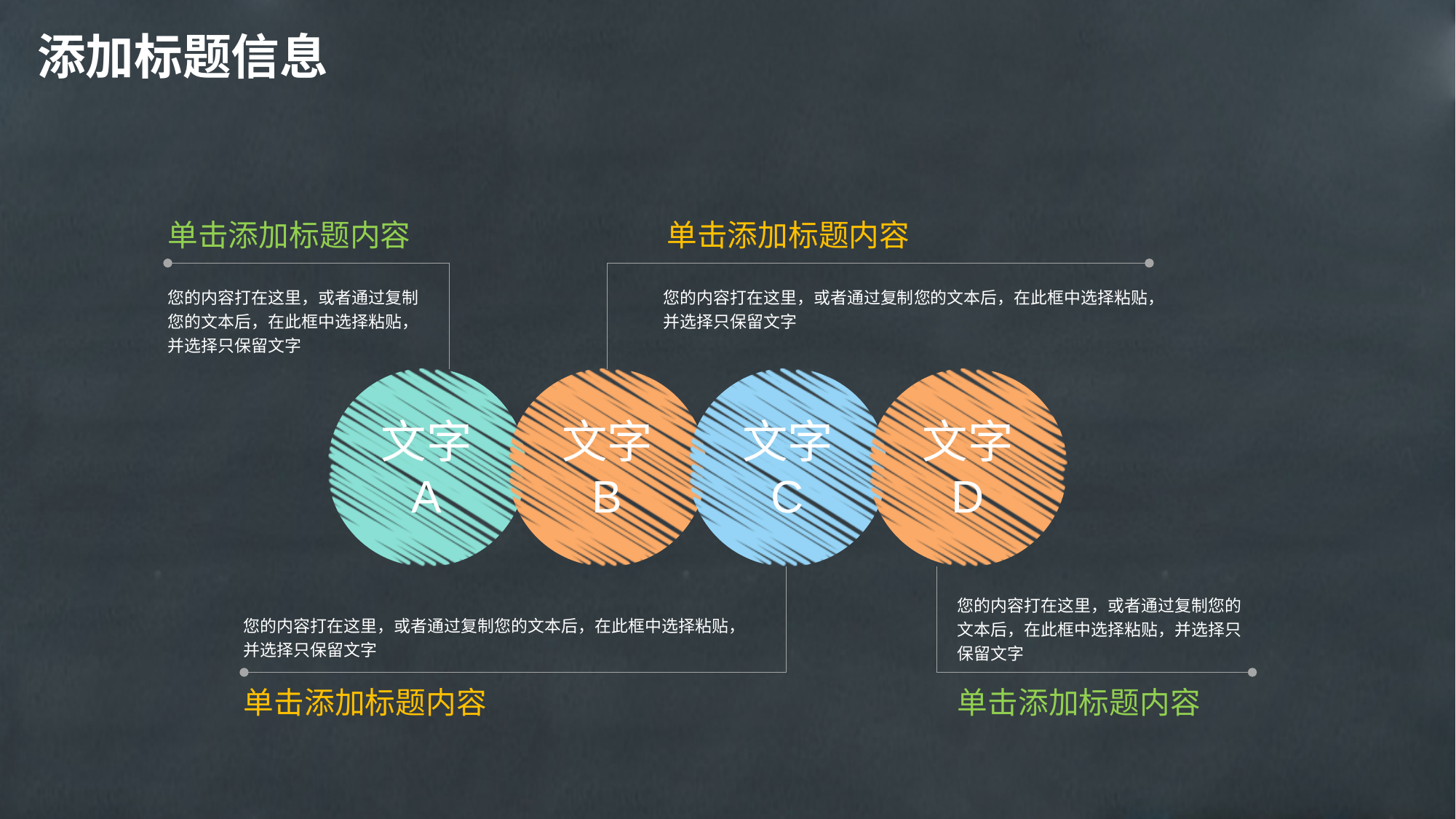

添加标题信息
单击添加标题内容
单击添加标题内容
您的内容打在这里，或者通过复制您的文本后，在此框中选择粘贴，并选择只保留文字
您的内容打在这里，或者通过复制您的文本后，在此框中选择粘贴，并选择只保留文字

文字
A
文字
B
文字
C
文字
D
您的内容打在这里，或者通过复制您的文本后，在此框中选择粘贴，并选择只保留文字
您的内容打在这里，或者通过复制您的文本后，在此框中选择粘贴，并选择只保留文字
单击添加标题内容
单击添加标题内容